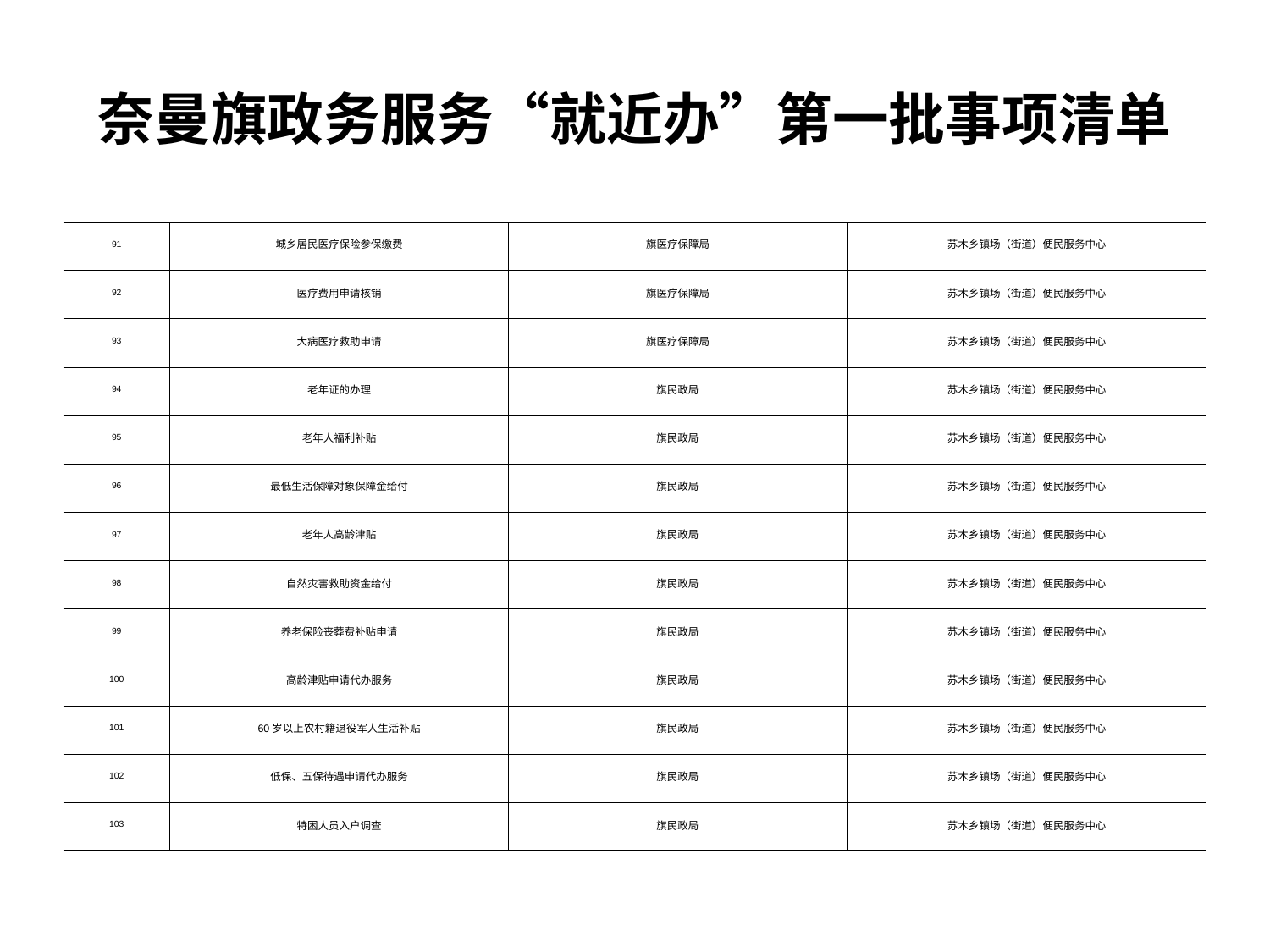

# 奈曼旗政务服务“就近办”第一批事项清单
| 91 | 城乡居民医疗保险参保缴费 | 旗医疗保障局 | 苏木乡镇场（街道）便民服务中心 |
| --- | --- | --- | --- |
| 92 | 医疗费用申请核销 | 旗医疗保障局 | 苏木乡镇场（街道）便民服务中心 |
| 93 | 大病医疗救助申请 | 旗医疗保障局 | 苏木乡镇场（街道）便民服务中心 |
| 94 | 老年证的办理 | 旗民政局 | 苏木乡镇场（街道）便民服务中心 |
| 95 | 老年人福利补贴 | 旗民政局 | 苏木乡镇场（街道）便民服务中心 |
| 96 | 最低生活保障对象保障金给付 | 旗民政局 | 苏木乡镇场（街道）便民服务中心 |
| 97 | 老年人高龄津贴 | 旗民政局 | 苏木乡镇场（街道）便民服务中心 |
| 98 | 自然灾害救助资金给付 | 旗民政局 | 苏木乡镇场（街道）便民服务中心 |
| 99 | 养老保险丧葬费补贴申请 | 旗民政局 | 苏木乡镇场（街道）便民服务中心 |
| 100 | 高龄津贴申请代办服务 | 旗民政局 | 苏木乡镇场（街道）便民服务中心 |
| 101 | 60岁以上农村籍退役军人生活补贴 | 旗民政局 | 苏木乡镇场（街道）便民服务中心 |
| 102 | 低保、五保待遇申请代办服务 | 旗民政局 | 苏木乡镇场（街道）便民服务中心 |
| 103 | 特困人员入户调查 | 旗民政局 | 苏木乡镇场（街道）便民服务中心 |